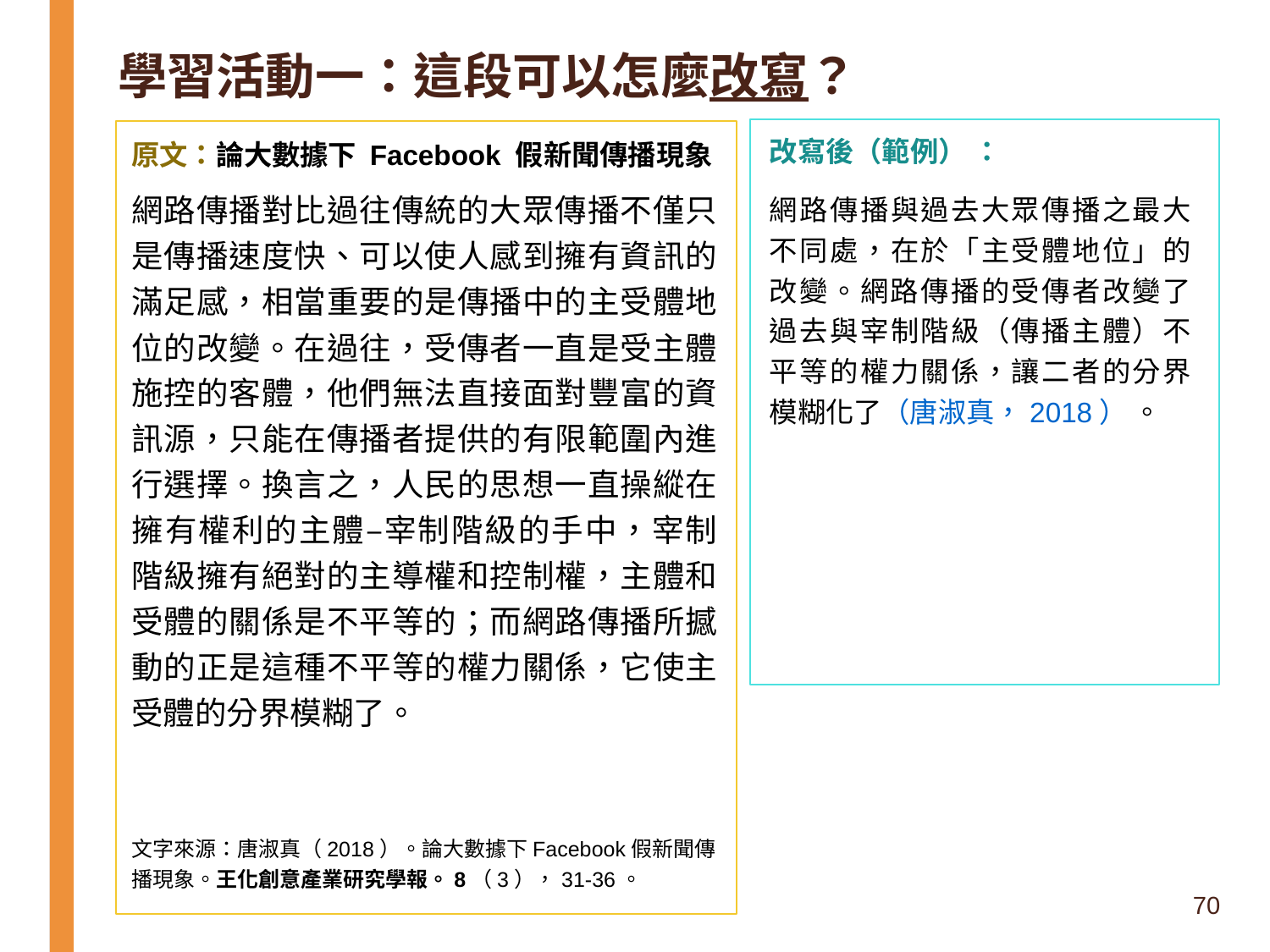

# 學習活動一：這段可以怎麼改寫？

原文：論大數據下 Facebook 假新聞傳播現象
網路傳播對比過往傳統的大眾傳播不僅只是傳播速度快、可以使人感到擁有資訊的滿足感，相當重要的是傳播中的主受體地位的改變。在過往，受傳者一直是受主體施控的客體，他們無法直接面對豐富的資訊源，只能在傳播者提供的有限範圍內進行選擇。換言之，人民的思想一直操縱在擁有權利的主體–宰制階級的手中，宰制階級擁有絕對的主導權和控制權，主體和受體的關係是不平等的；而網路傳播所撼動的正是這種不平等的權力關係，它使主受體的分界模糊了。

文字來源：唐淑真（2018）。論大數據下Facebook假新聞傳播現象。王化創意產業研究學報。8（3），31-36。
改寫後（範例） ：
網路傳播與過去大眾傳播之最大不同處，在於「主受體地位」的改變。網路傳播的受傳者改變了過去與宰制階級（傳播主體）不平等的權力關係，讓二者的分界模糊化了（唐淑真，2018） 。
70